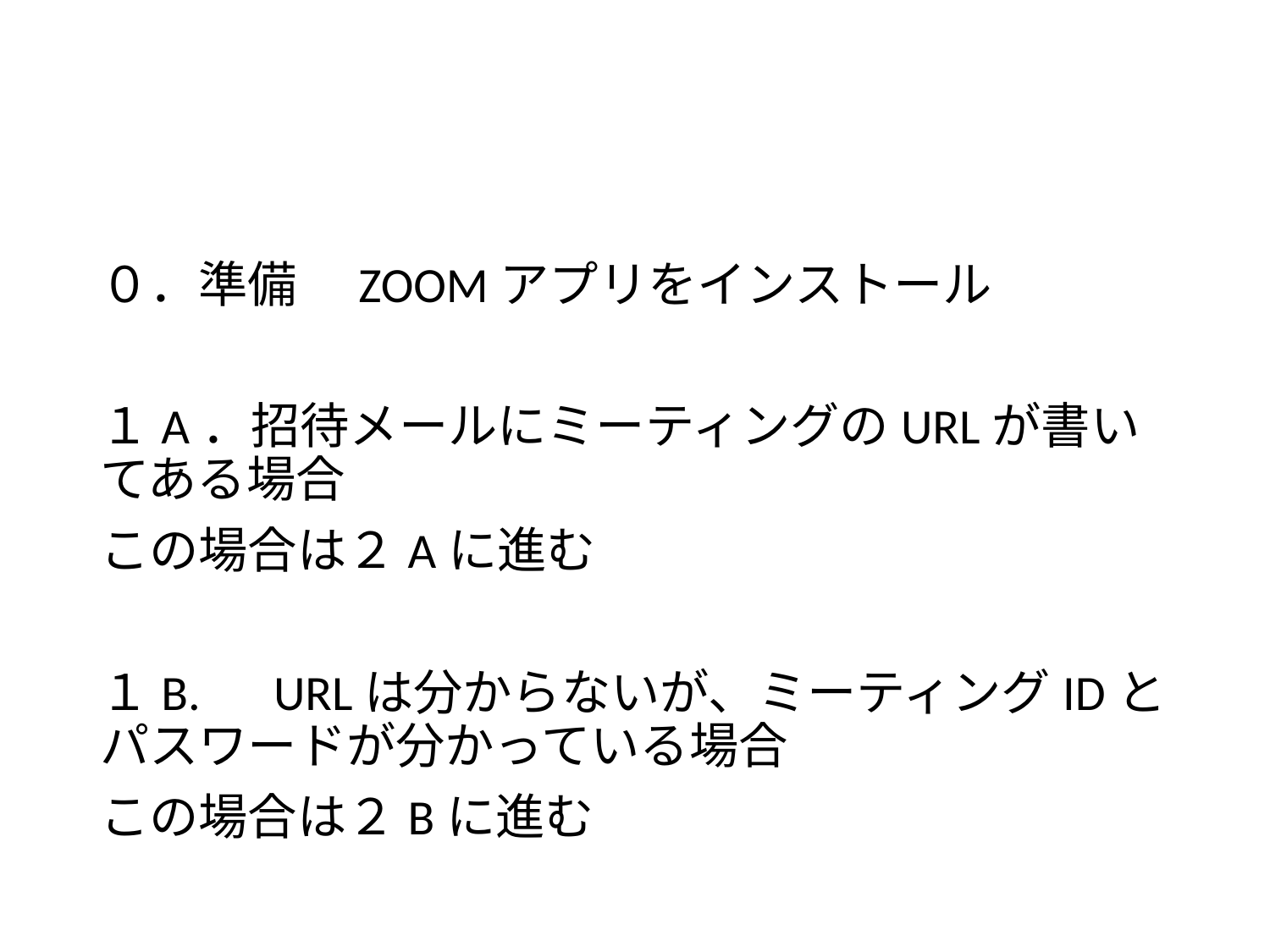

#
０．準備　ZOOMアプリをインストール

１A．招待メールにミーティングのURLが書いてある場合
この場合は２Aに進む

１B.　URLは分からないが、ミーティングIDとパスワードが分かっている場合
この場合は２Bに進む